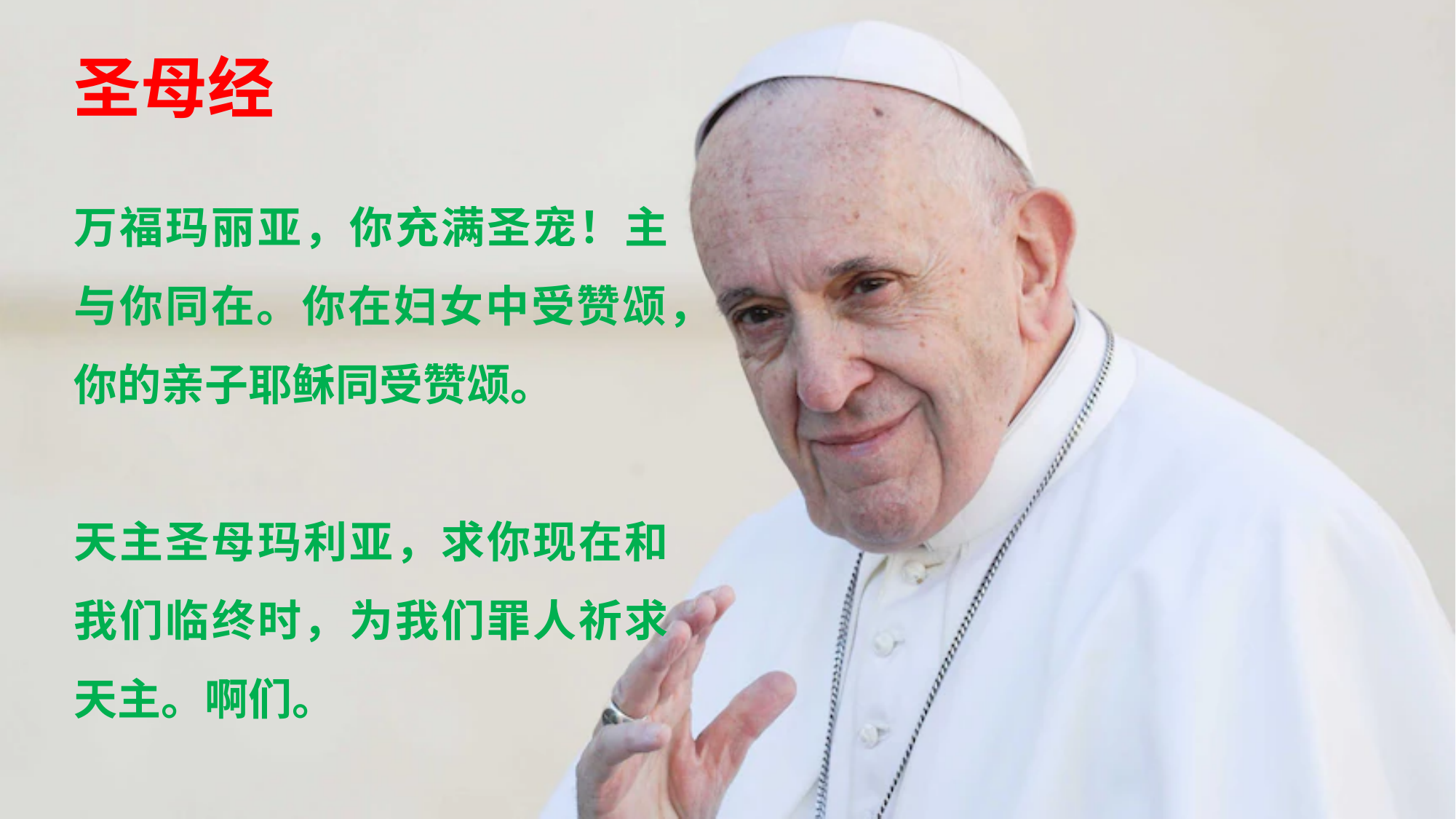

# 圣母经
万福玛丽亚，你充满圣宠！主与你同在。你在妇女中受赞颂，你的亲子耶稣同受赞颂。

天主圣母玛利亚，求你现在和我们临终时，为我们罪人祈求天主。啊们。